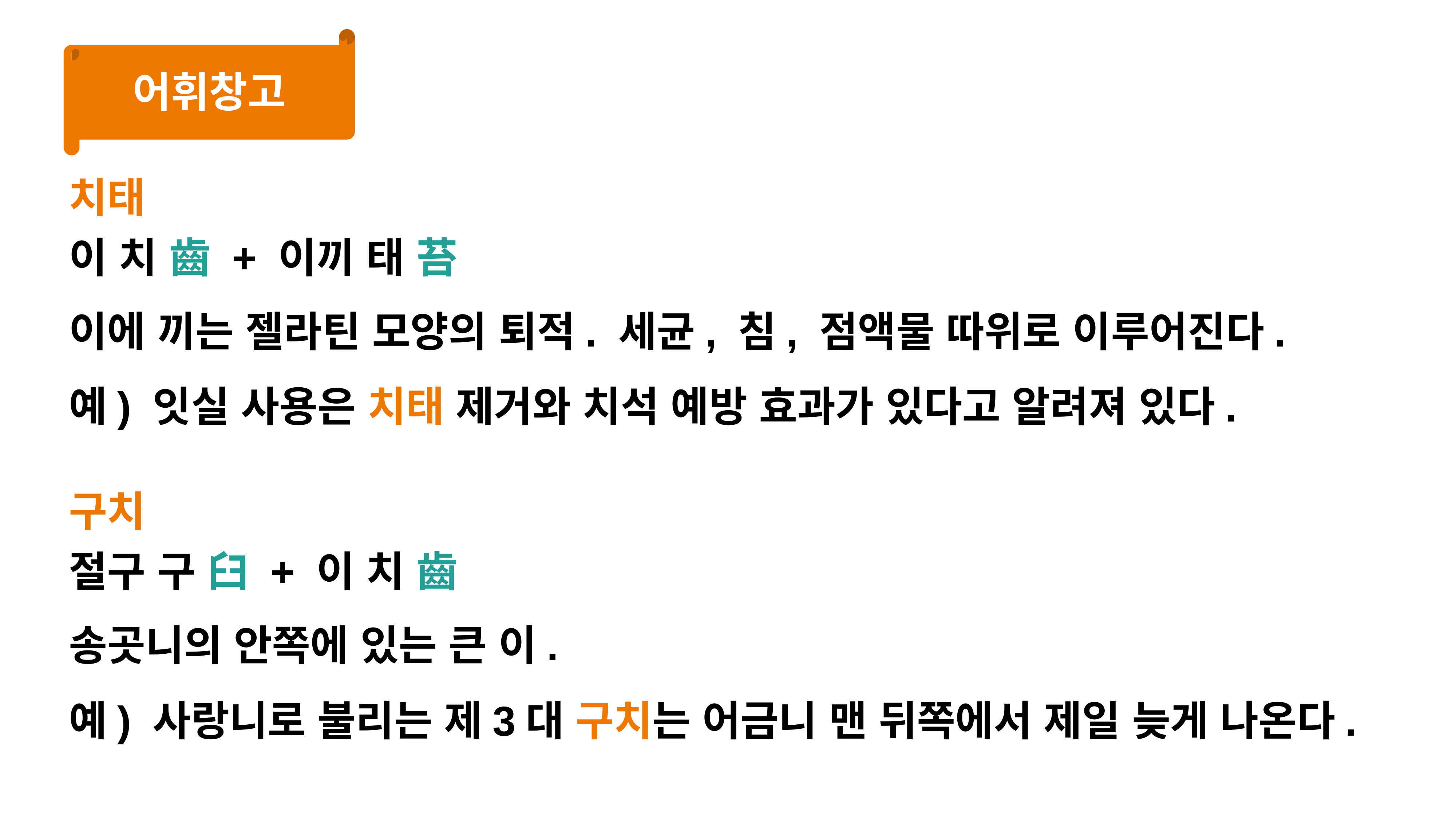

어휘창고
치태
이 치 齒 + 이끼 태 苔
이에 끼는 젤라틴 모양의 퇴적. 세균, 침, 점액물 따위로 이루어진다.
예) 잇실 사용은 치태 제거와 치석 예방 효과가 있다고 알려져 있다.
구치
절구 구 臼 + 이 치 齒
송곳니의 안쪽에 있는 큰 이.
예) 사랑니로 불리는 제3대 구치는 어금니 맨 뒤쪽에서 제일 늦게 나온다.